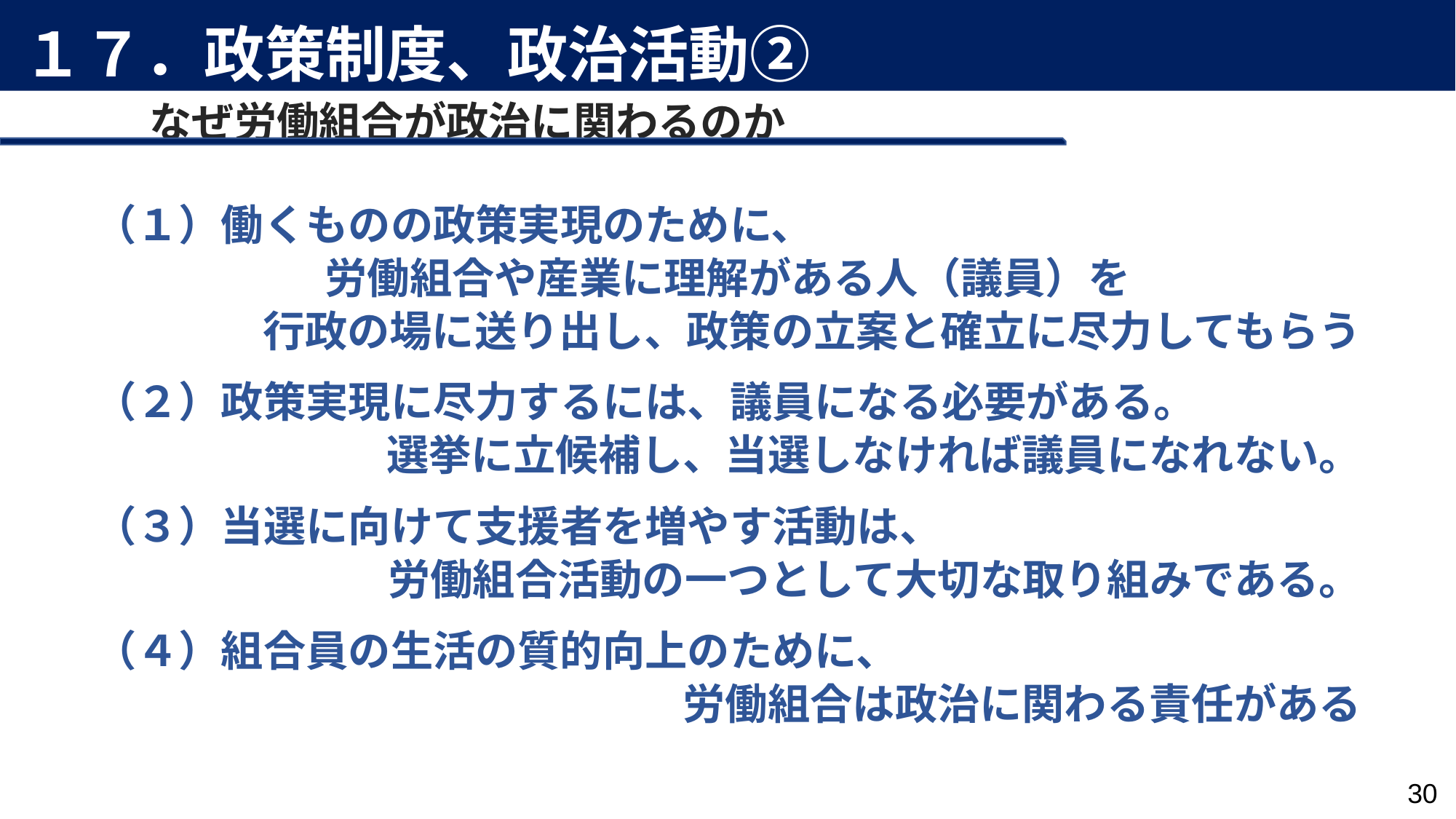

１７．政策制度、政治活動②
なぜ労働組合が政治に関わるのか

（１）働くものの政策実現のために、
労働組合や産業に理解がある人（議員）を
行政の場に送り出し、政策の立案と確立に尽力してもらう
（２）政策実現に尽力するには、議員になる必要がある。
選挙に立候補し、当選しなければ議員になれない。
（３）当選に向けて支援者を増やす活動は、
労働組合活動の一つとして大切な取り組みである。
（４）組合員の生活の質的向上のために、
労働組合は政治に関わる責任がある
30